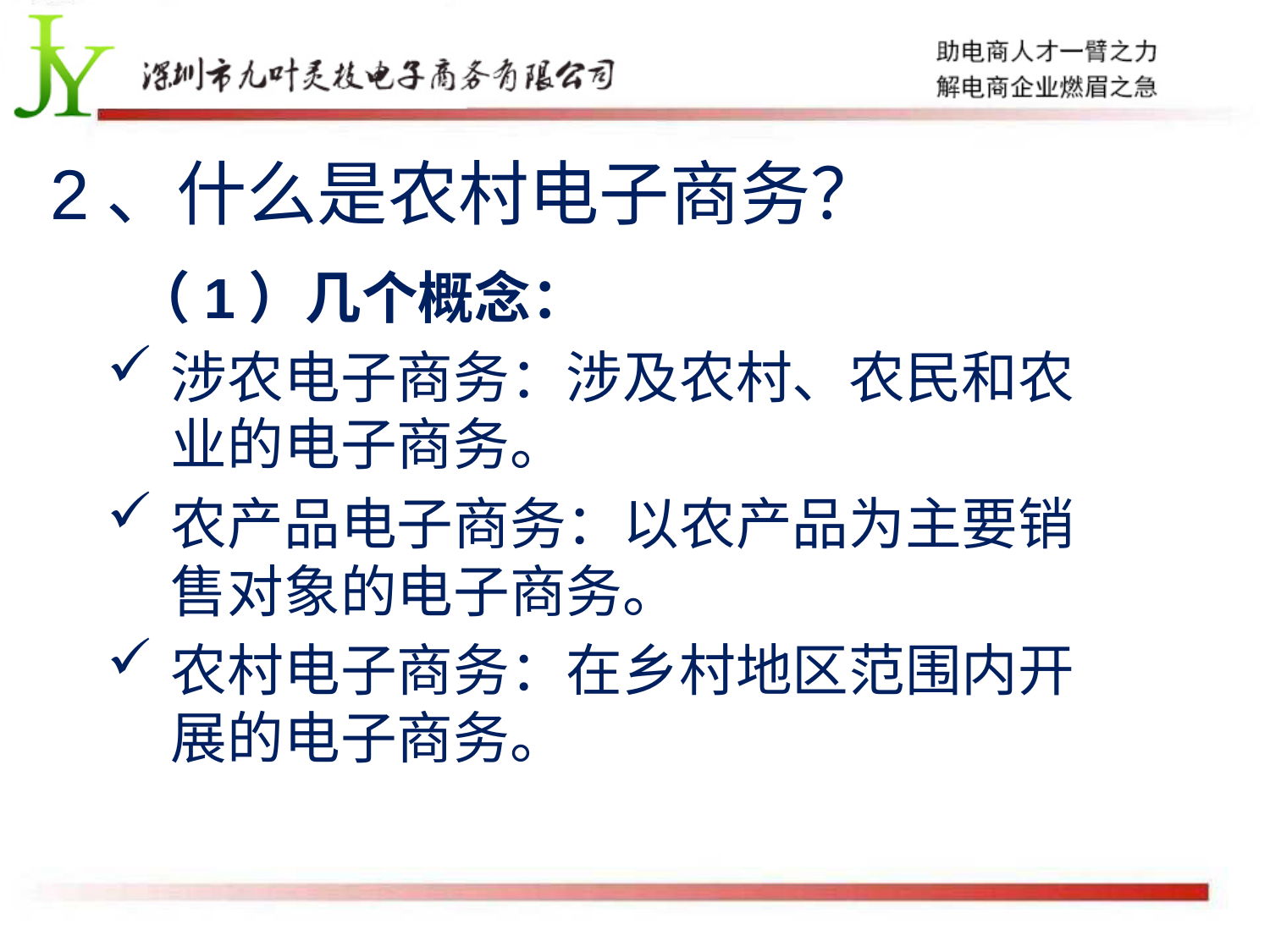

# 2、什么是农村电子商务？
 （1）几个概念：
涉农电子商务：涉及农村、农民和农业的电子商务。
农产品电子商务：以农产品为主要销售对象的电子商务。
农村电子商务：在乡村地区范围内开展的电子商务。